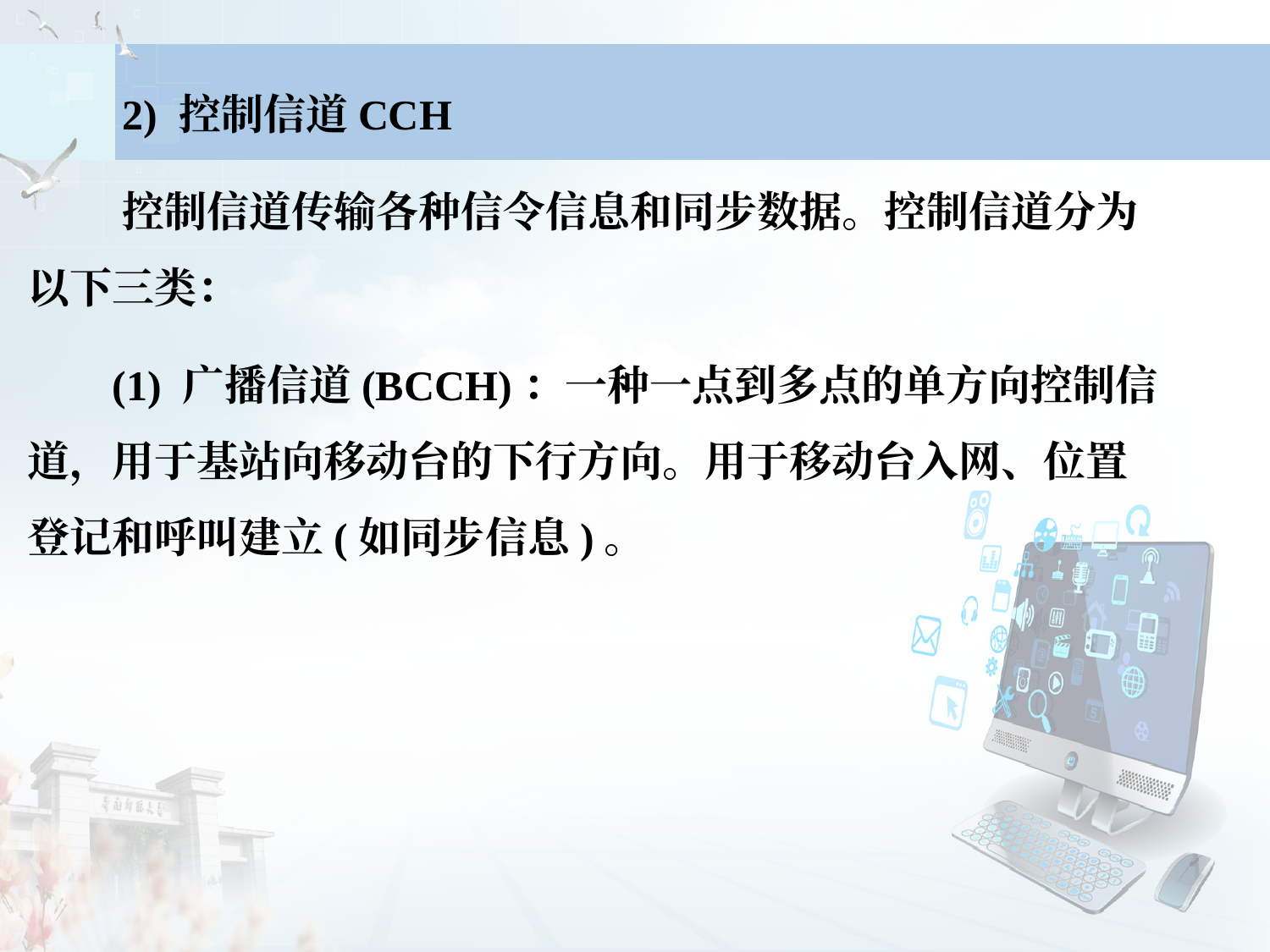

2) 控制信道CCH
        控制信道传输各种信令信息和同步数据。控制信道分为以下三类：
        (1) 广播信道(BCCH)：一种一点到多点的单方向控制信道，用于基站向移动台的下行方向。用于移动台入网、位置登记和呼叫建立(如同步信息)。